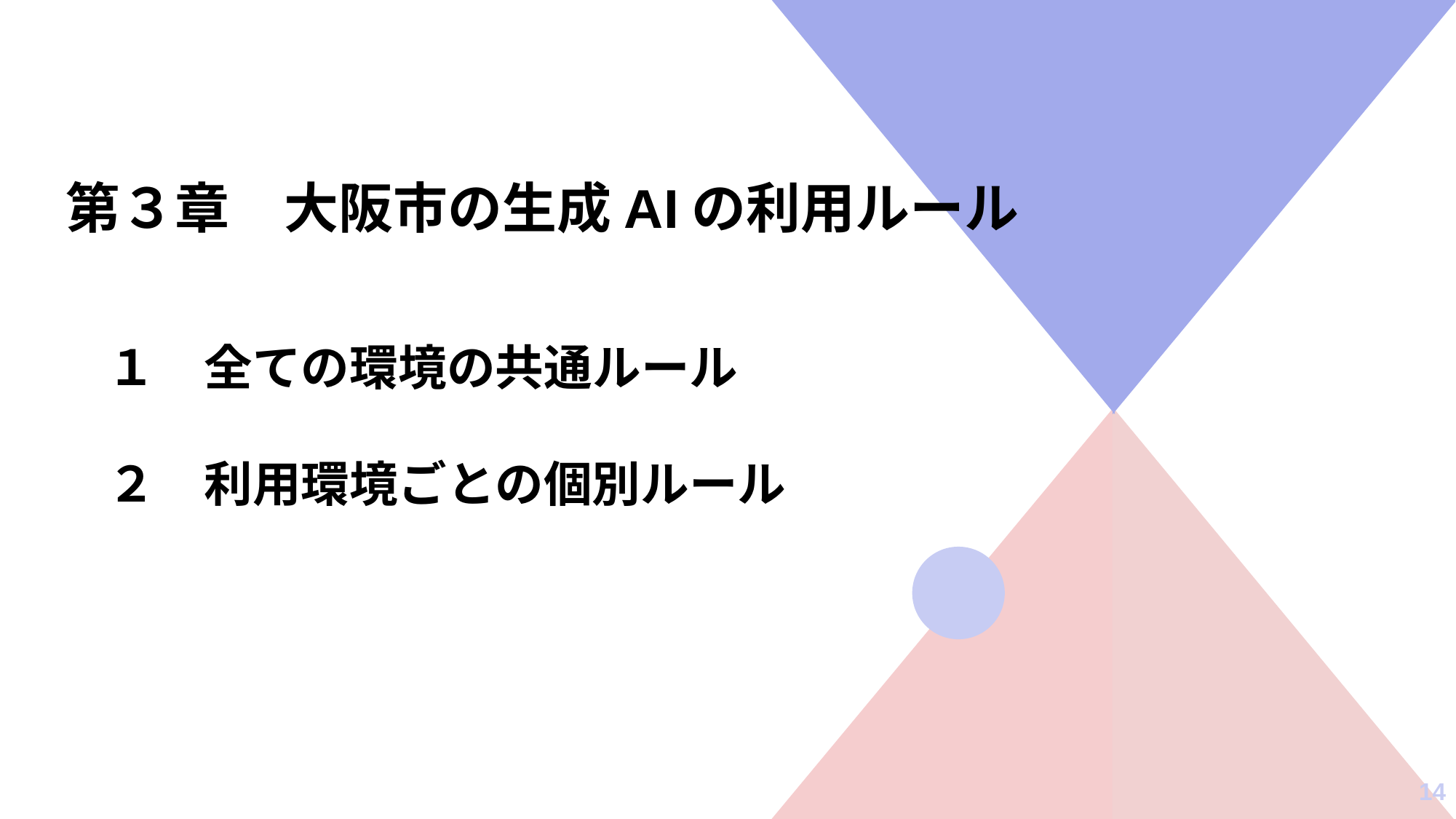

# 第３章　大阪市の生成AIの利用ルール
１　全ての環境の共通ルール

２　利用環境ごとの個別ルール

14